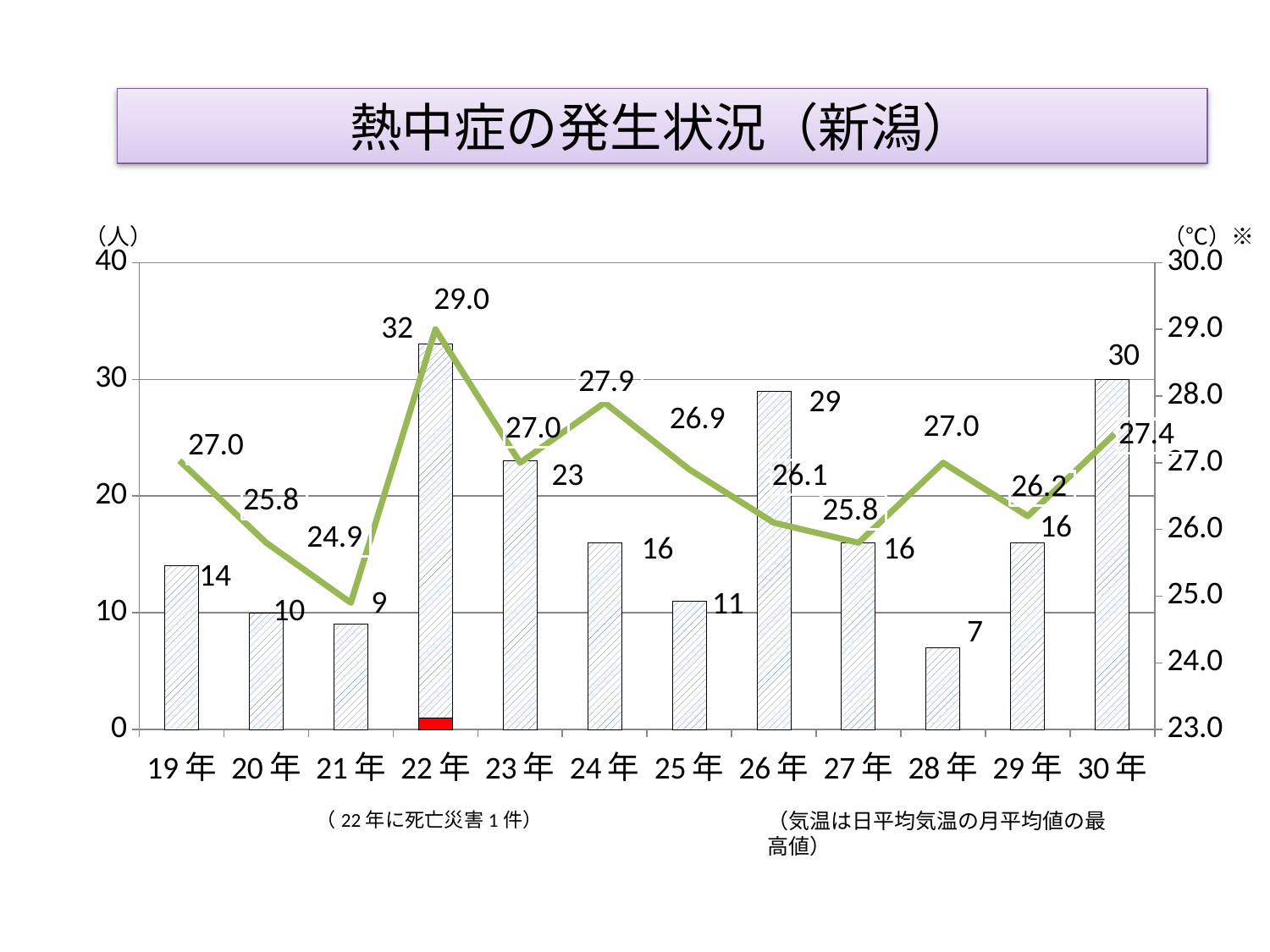

熱中症の発生状況（新潟）
（℃）※
（人）

### Chart

| Category | 死亡 | 休業 | 気温 |
|---|---|---|---|
| 19年 | 0.0 | 14.0 | 27.0 |
| 20年 | 0.0 | 10.0 | 25.8 |
| 21年 | 0.0 | 9.0 | 24.9 |
| 22年 | 1.0 | 32.0 | 29.0 |
| 23年 | 0.0 | 23.0 | 27.0 |
| 24年 | 0.0 | 16.0 | 27.9 |
| 25年 | 0.0 | 11.0 | 26.9 |
| 26年 | 0.0 | 29.0 | 26.1 |
| 27年 | 0.0 | 16.0 | 25.8 |
| 28年 | 0.0 | 7.0 | 27.0 |
| 29年 | 0.0 | 16.0 | 26.2 |
| 30年 | 0.0 | 30.0 | 27.4 |
（22年に死亡災害1件）
（気温は日平均気温の月平均値の最高値）